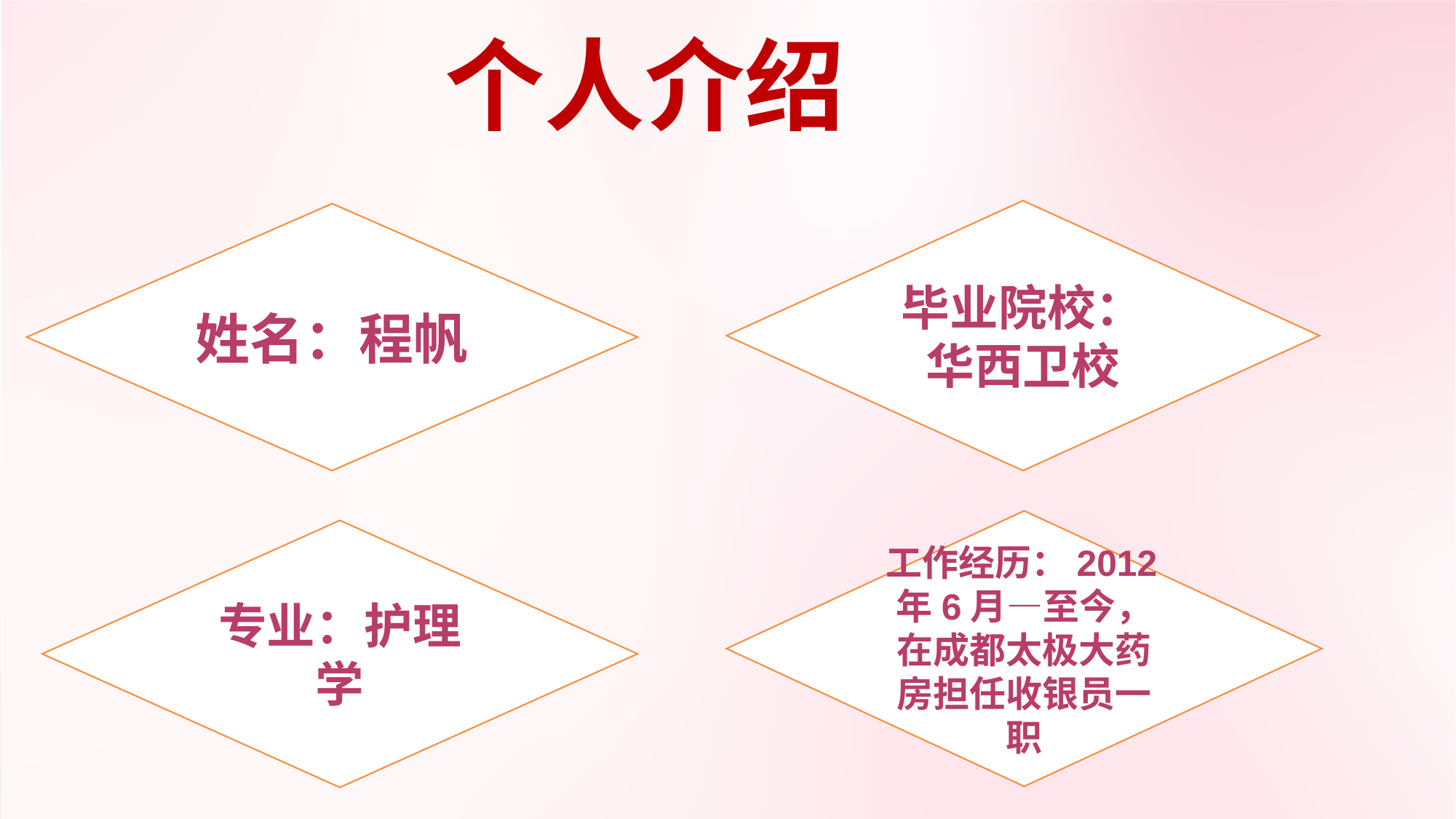

# 个人介绍
毕业院校：华西卫校
姓名：程帆

工作经历：2012年6月—至今，在成都太极大药房担任收银员一职
专业：护理学